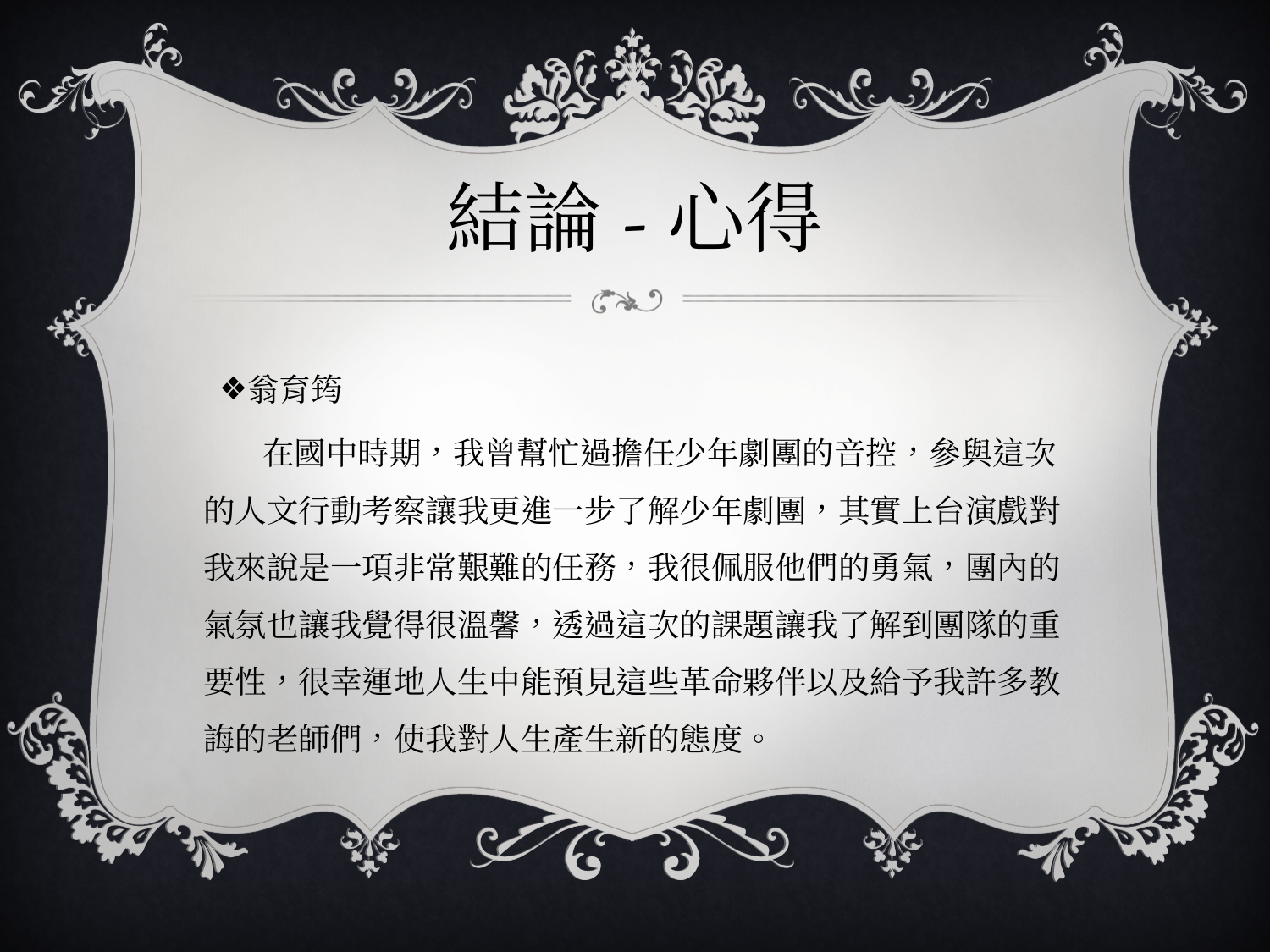

# 結論-心得
翁育筠
     在國中時期，我曾幫忙過擔任少年劇團的音控，參與這次的人文行動考察讓我更進一步了解少年劇團，其實上台演戲對我來說是一項非常艱難的任務，我很佩服他們的勇氣，團內的氣氛也讓我覺得很溫馨，透過這次的課題讓我了解到團隊的重要性，很幸運地人生中能預見這些革命夥伴以及給予我許多教誨的老師們，使我對人生產生新的態度。